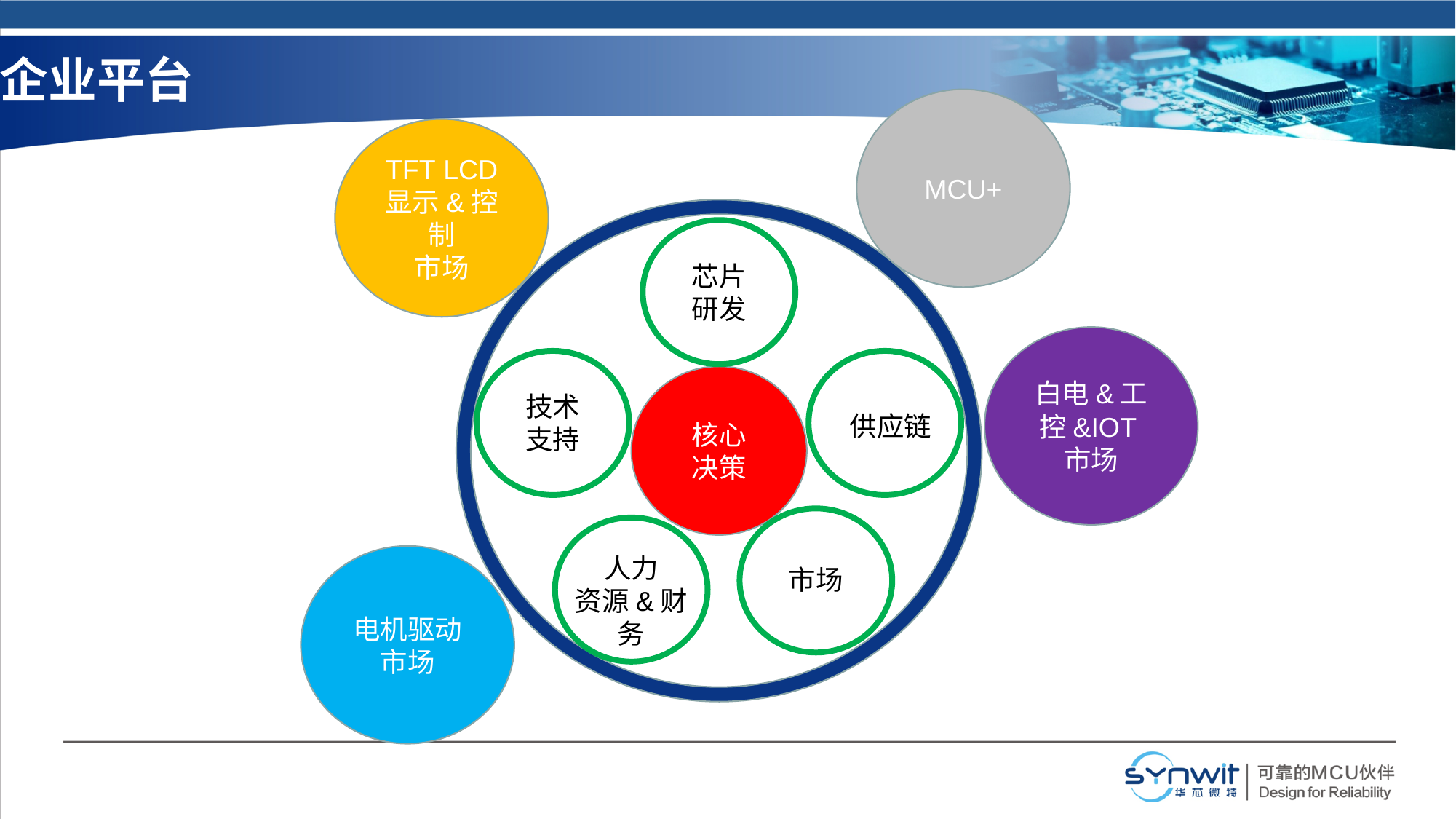

企业平台
MCU+
TFT LCD
显示&控制
市场

芯片
研发
白电&工控&IOT市场

核心
决策
技术
支持
供应链

电机驱动市场
人力
资源&财务
市场